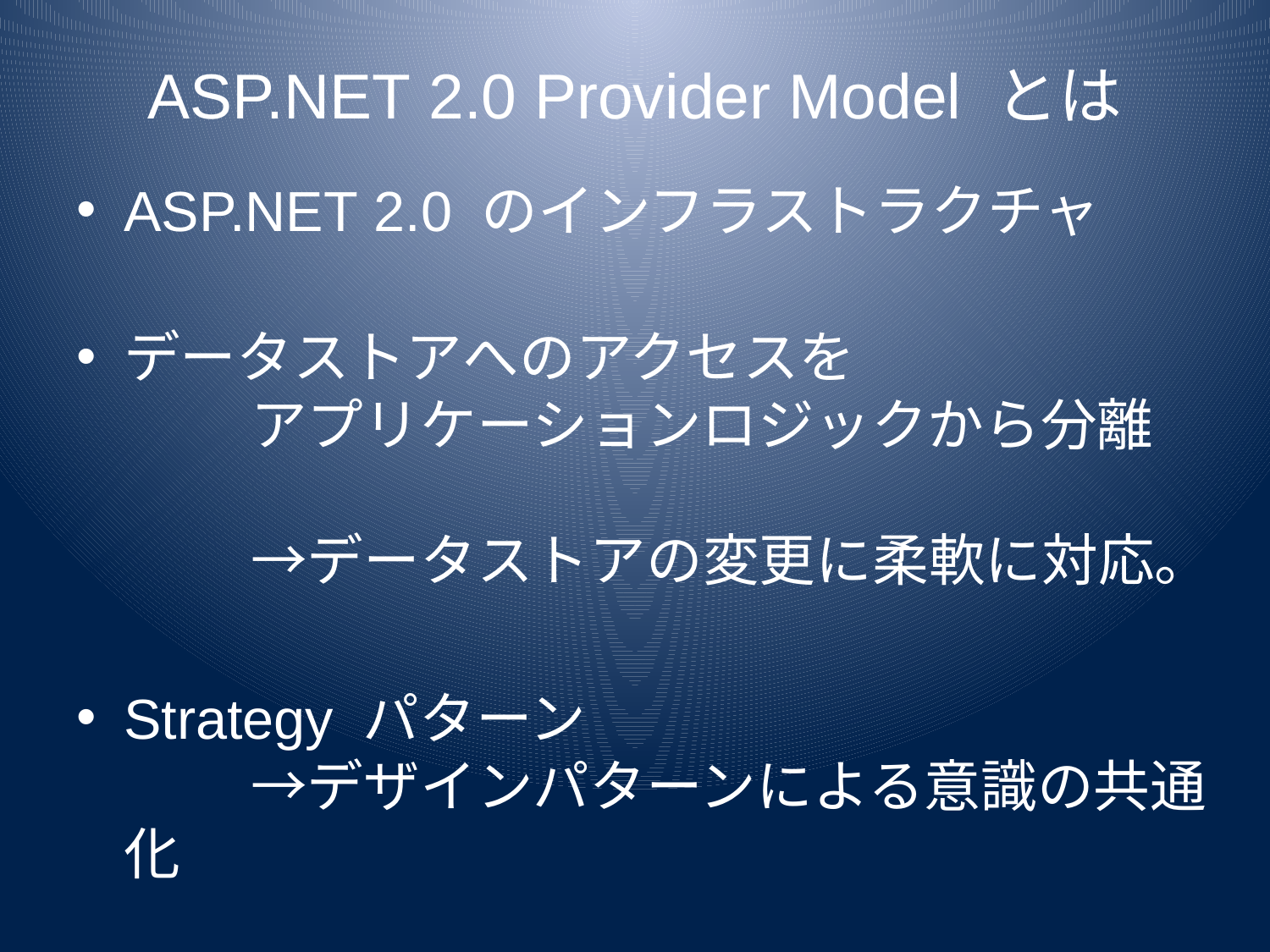

# ASP.NET 2.0 Provider Model とは
ASP.NET 2.0 のインフラストラクチャ
データストアへのアクセスを
	アプリケーションロジックから分離
	→データストアの変更に柔軟に対応。

Strategy パターン
	→デザインパターンによる意識の共通化